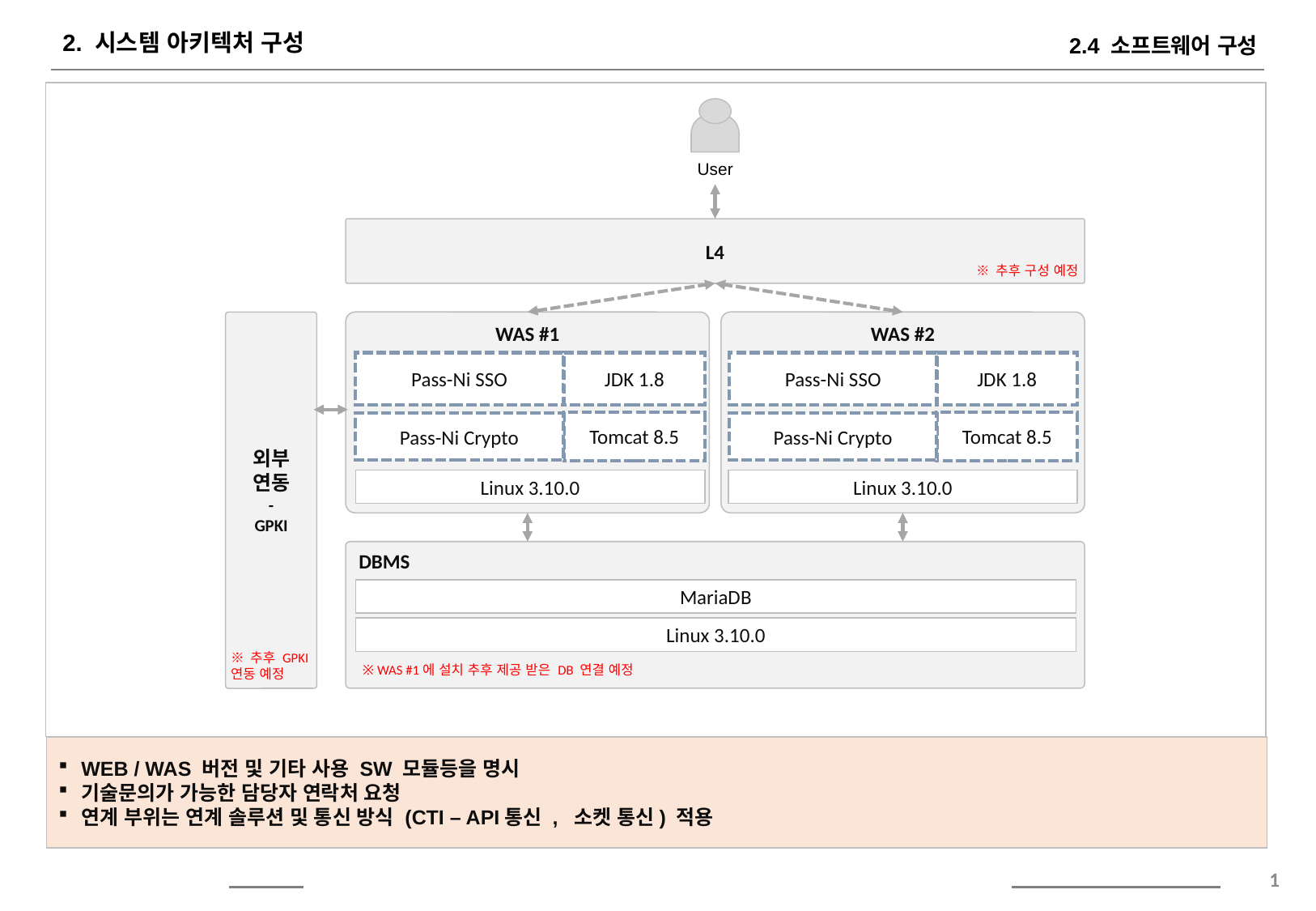

2. 시스템 아키텍처 구성
2.4 소프트웨어 구성

User
L4
※ 추후 구성 예정
외부
연동
-
GPKI
WAS #1
WAS #2
Pass-Ni SSO
JDK 1.8
Pass-Ni SSO
JDK 1.8
Tomcat 8.5
Tomcat 8.5
Pass-Ni Crypto
Pass-Ni Crypto
Linux 3.10.0
Linux 3.10.0
DBMS
MariaDB
Linux 3.10.0
※ 추후 GPKI
연동 예정
※ WAS #1에 설치 추후 제공 받은 DB 연결 예정
WEB / WAS 버전 및 기타 사용 SW 모듈등을 명시
기술문의가 가능한 담당자 연락처 요청
연계 부위는 연계 솔루션 및 통신 방식 (CTI – API통신 ,  소켓 통신) 적용
1